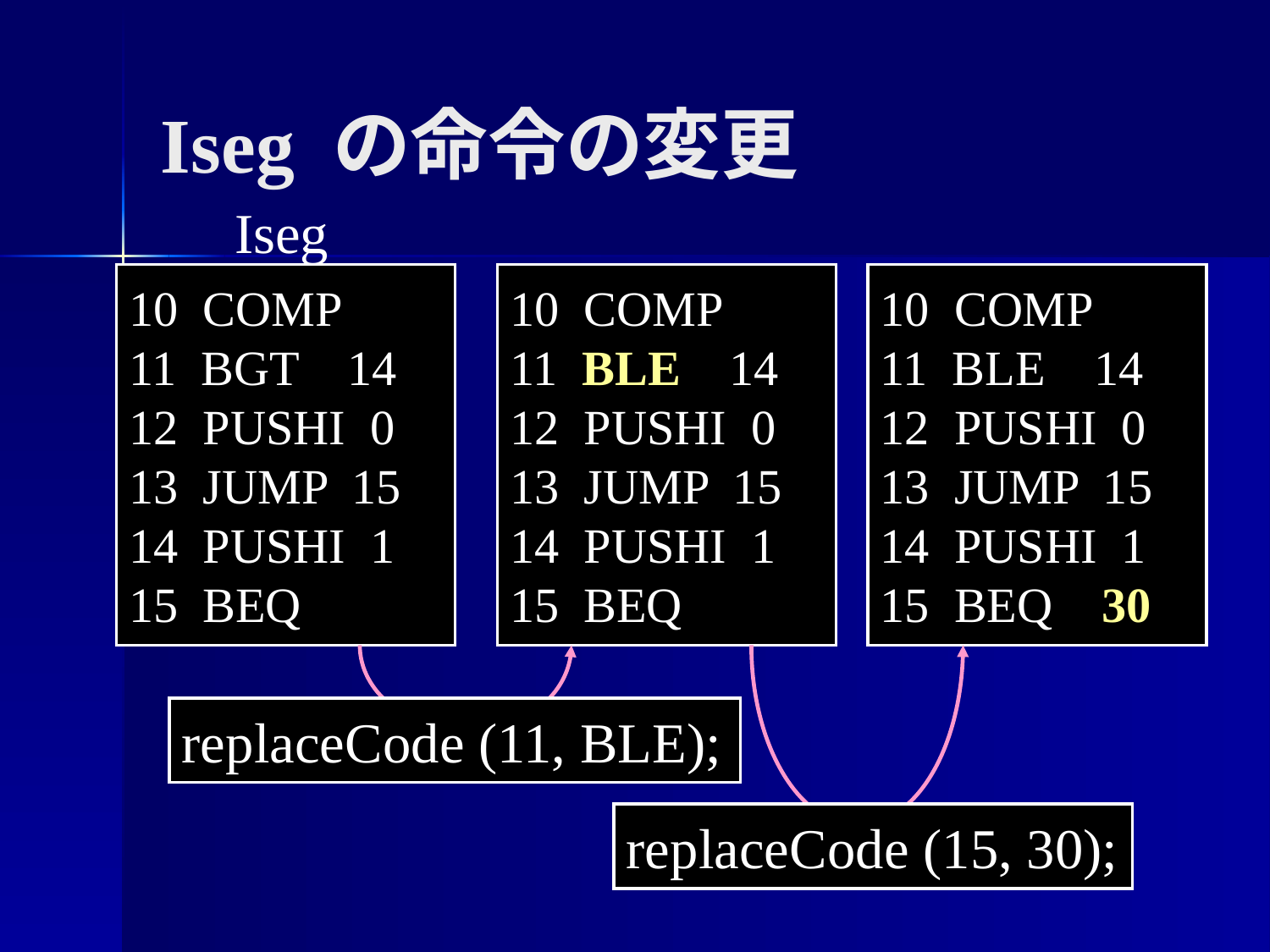

Iseg の命令の変更
Iseg
10  COMP
11  BGT    14
12  PUSHI  0
13  JUMP  15
14  PUSHI  1
15  BEQ
10  COMP
11  BLE    14
12  PUSHI  0
13  JUMP  15
14  PUSHI  1
15  BEQ
10  COMP
11  BLE    14
12  PUSHI  0
13  JUMP  15
14  PUSHI  1
15  BEQ    30

replaceCode (11, BLE);

replaceCode (15, 30);